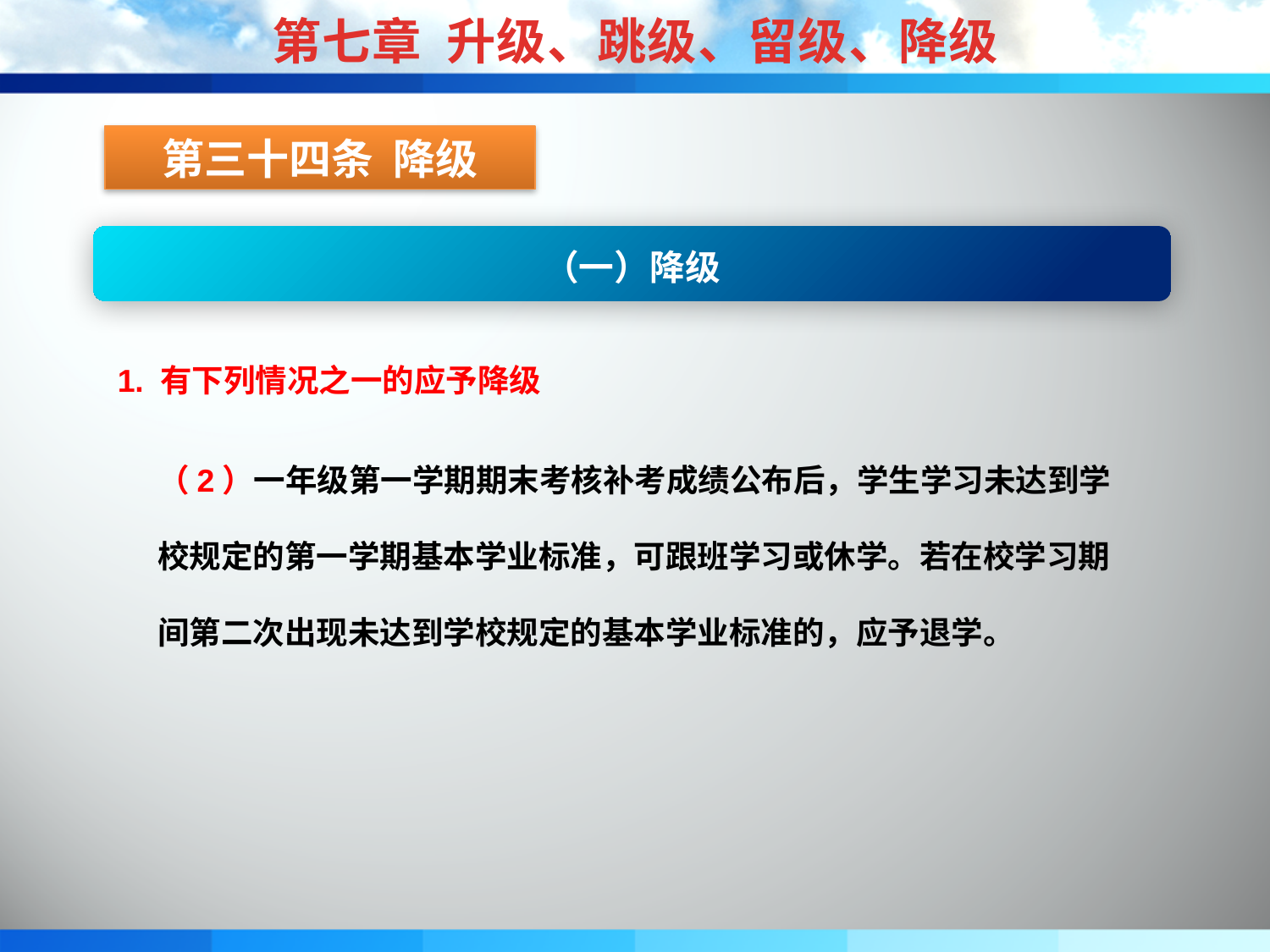

第七章  升级、跳级、留级、降级
第三十四条  降级

（一）降级
1. 有下列情况之一的应予降级
（2）一年级第一学期期末考核补考成绩公布后，学生学习未达到学校规定的第一学期基本学业标准，可跟班学习或休学。若在校学习期间第二次出现未达到学校规定的基本学业标准的，应予退学。